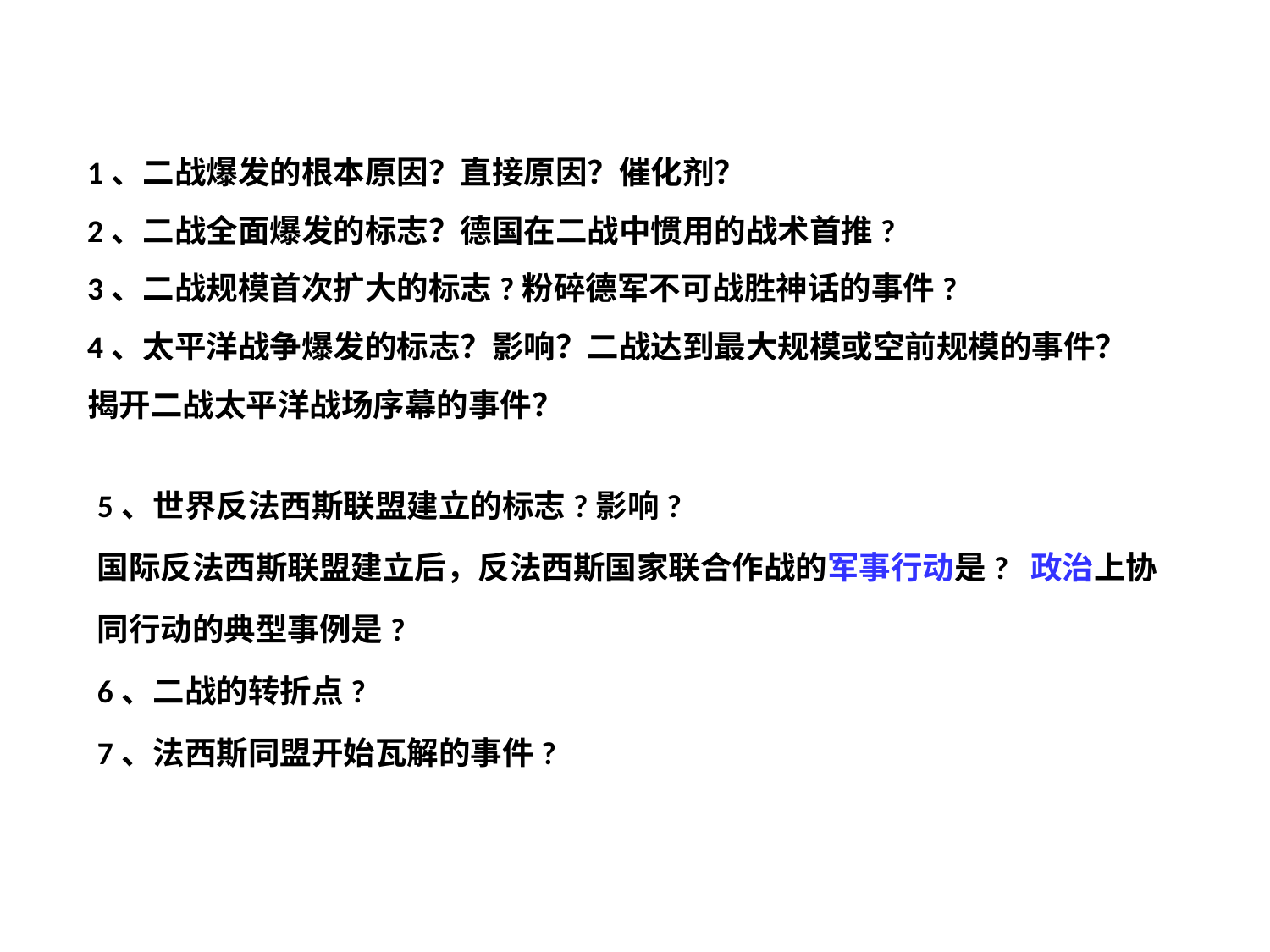

1、二战爆发的根本原因？直接原因？催化剂？
2、二战全面爆发的标志？德国在二战中惯用的战术首推?
3、二战规模首次扩大的标志?粉碎德军不可战胜神话的事件?
4、太平洋战争爆发的标志？影响？二战达到最大规模或空前规模的事件？
揭开二战太平洋战场序幕的事件？

5、世界反法西斯联盟建立的标志?影响?
国际反法西斯联盟建立后，反法西斯国家联合作战的军事行动是?  政治上协同行动的典型事例是?
6、二战的转折点?
7、法西斯同盟开始瓦解的事件?